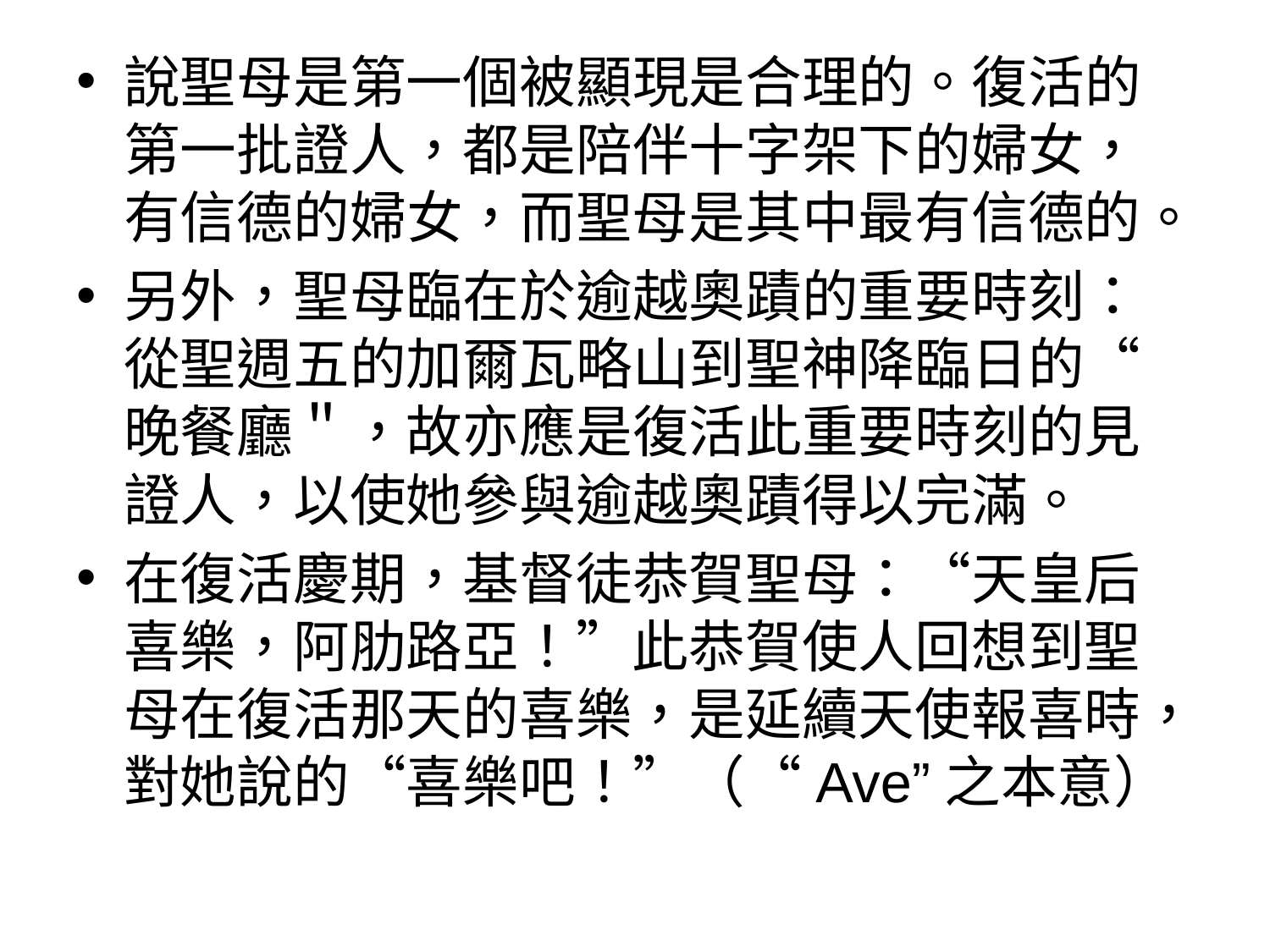

#
說聖母是第一個被顯現是合理的。復活的第一批證人，都是陪伴十字架下的婦女，有信德的婦女，而聖母是其中最有信德的。
另外，聖母臨在於逾越奧蹟的重要時刻：從聖週五的加爾瓦略山到聖神降臨日的“晚餐廳＂，故亦應是復活此重要時刻的見證人，以使她參與逾越奧蹟得以完滿。
在復活慶期，基督徒恭賀聖母：“天皇后喜樂，阿肋路亞！”此恭賀使人回想到聖母在復活那天的喜樂，是延續天使報喜時，對她說的“喜樂吧！”（“Ave”之本意）